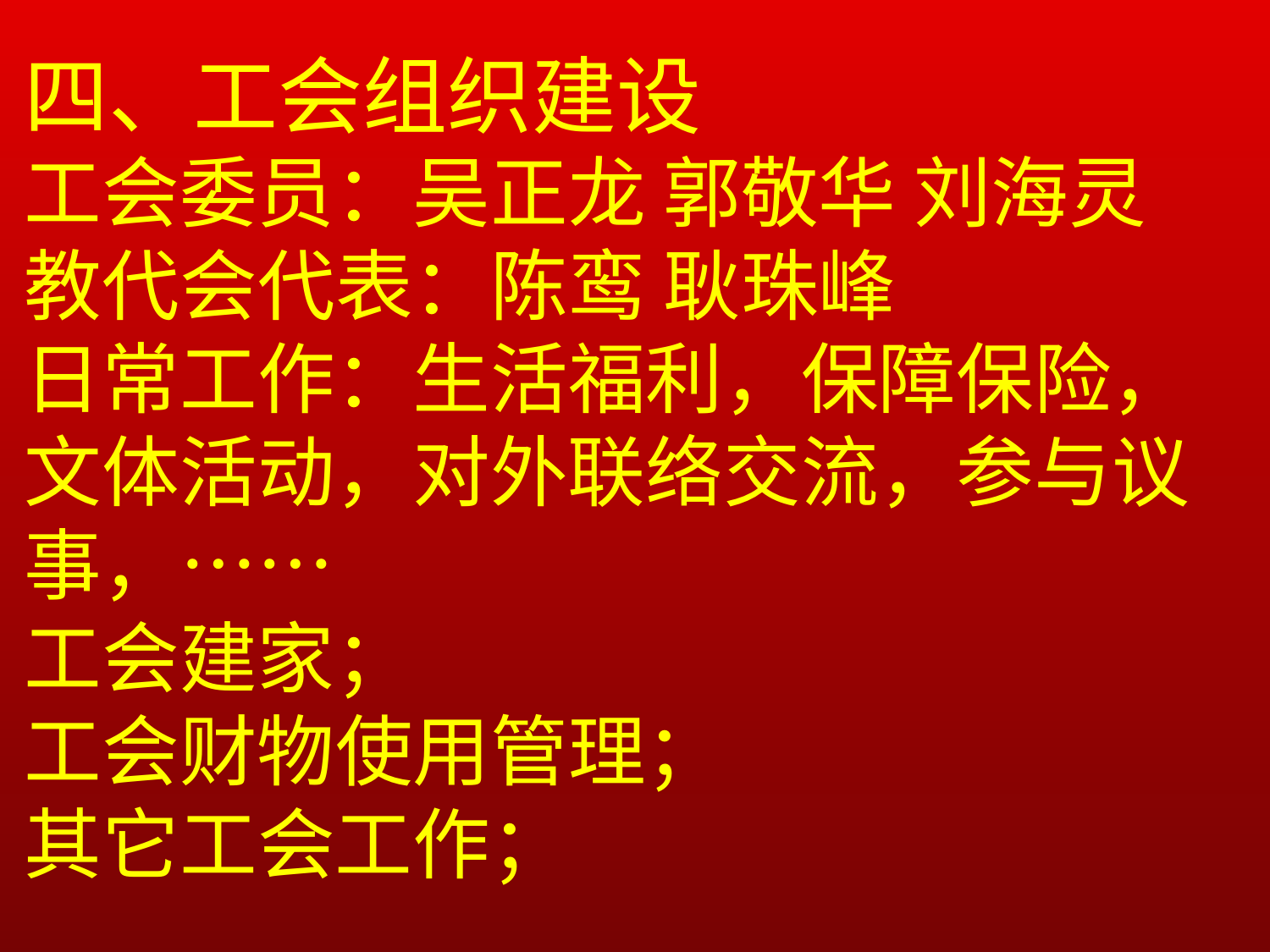

四、工会组织建设
工会委员：吴正龙 郭敬华 刘海灵
教代会代表：陈鸾 耿珠峰
日常工作：生活福利，保障保险，文体活动，对外联络交流，参与议事，……
工会建家；
工会财物使用管理；
其它工会工作；